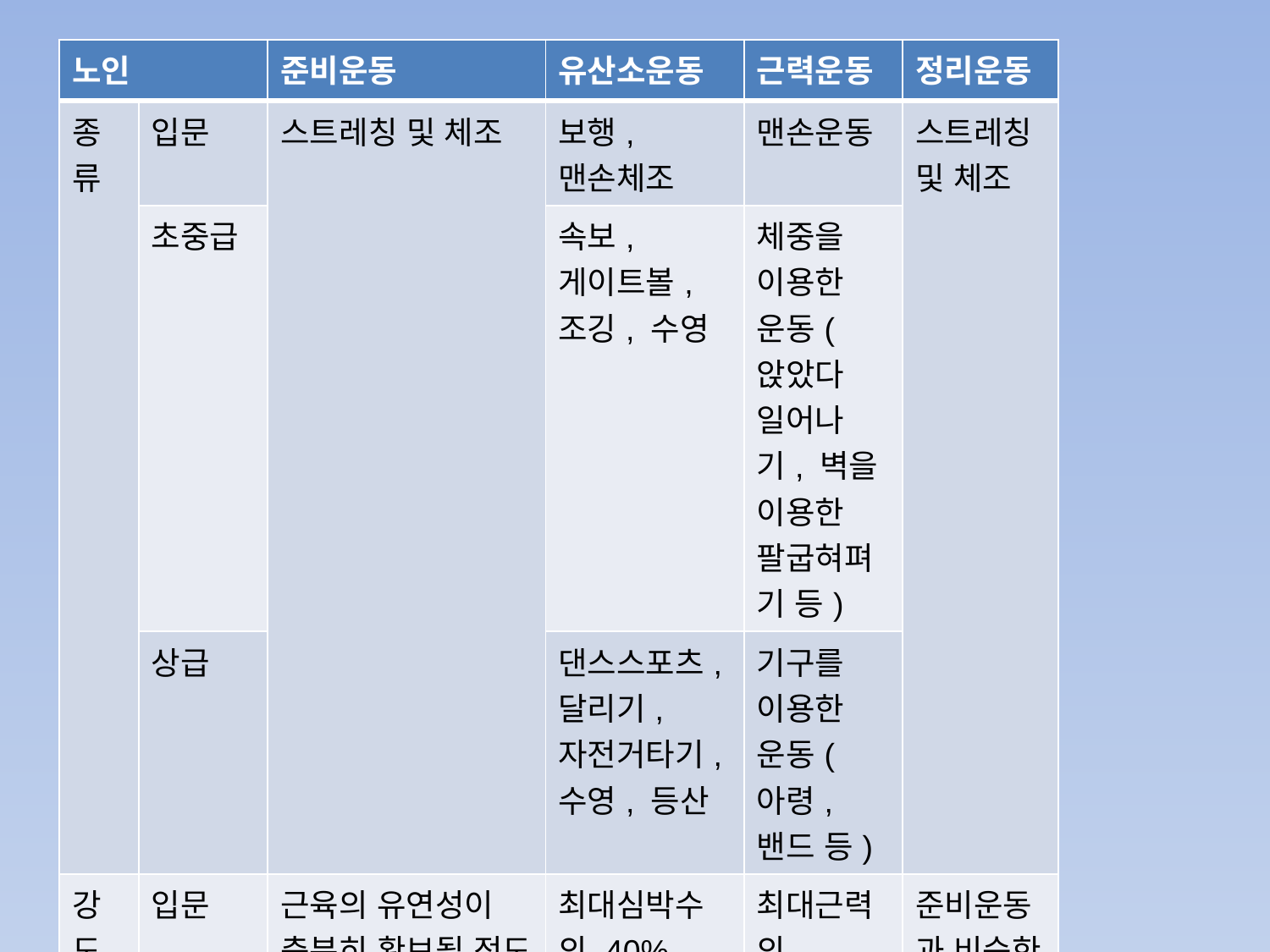

| 노인 |  | 준비운동 | 유산소운동 | 근력운동 | 정리운동 |
| --- | --- | --- | --- | --- | --- |
| 종류 | 입문 | 스트레칭 및 체조 | 보행, 맨손체조 | 맨손운동 | 스트레칭 및 체조 |
|  | 초중급 |  | 속보, 게이트볼, 조깅, 수영 | 체중을 이용한 운동(앉았다 일어나기, 벽을 이용한 팔굽혀펴기 등) |  |
|  | 상급 |  | 댄스스포츠, 달리기, 자전거타기, 수영, 등산 | 기구를 이용한 운동(아령, 밴드 등) |  |
| 강도 | 입문 | 근육의 유연성이 충분히 확보될 정도 몸에 땀이 날정도 | 최대심박수의 40%정도 | 최대근력의 30~40 %정도 | 준비운동과 비슷한 정도 몸에 땀이 날 정도 |
|  | 초중급 |  | 최대심박수의 50%정도 | 최대근력의 40~50%정도 |  |
|  | 상급 |  | 최대심박수의 60%정도 | 최대근력의 50%이상 정도로 유지 |  |
| 빈도 | 입문 | 운동 실시전마다 | 주 1-2일 | 주 1-2일 | 운동 실시후마다 |
|  | 초중급 |  | 주 2-3일 | 주 2-3일 |  |
|  | 상급 |  | 주 3-4일 | 주 3일 정도 |  |
| 시간 | 입문 | 10분 정도 | 15분정도 | 10정도 | 10분 정도 |
|  | 초중급 |  | 15-30분정도 | 10-20분 정도 |  |
|  | 상급 |  | 30-60분정도 | 20-40분정도 |  |
| 기간 | 입문 | 운동 실시전마다 | 12-16주 | 12-16주 | 운동 실시후마다 |
|  | 초중급 |  | 12-20주 | 12-20주 |  |
|  | 상급 |  | 계속 유지 | 계속유지 |  |